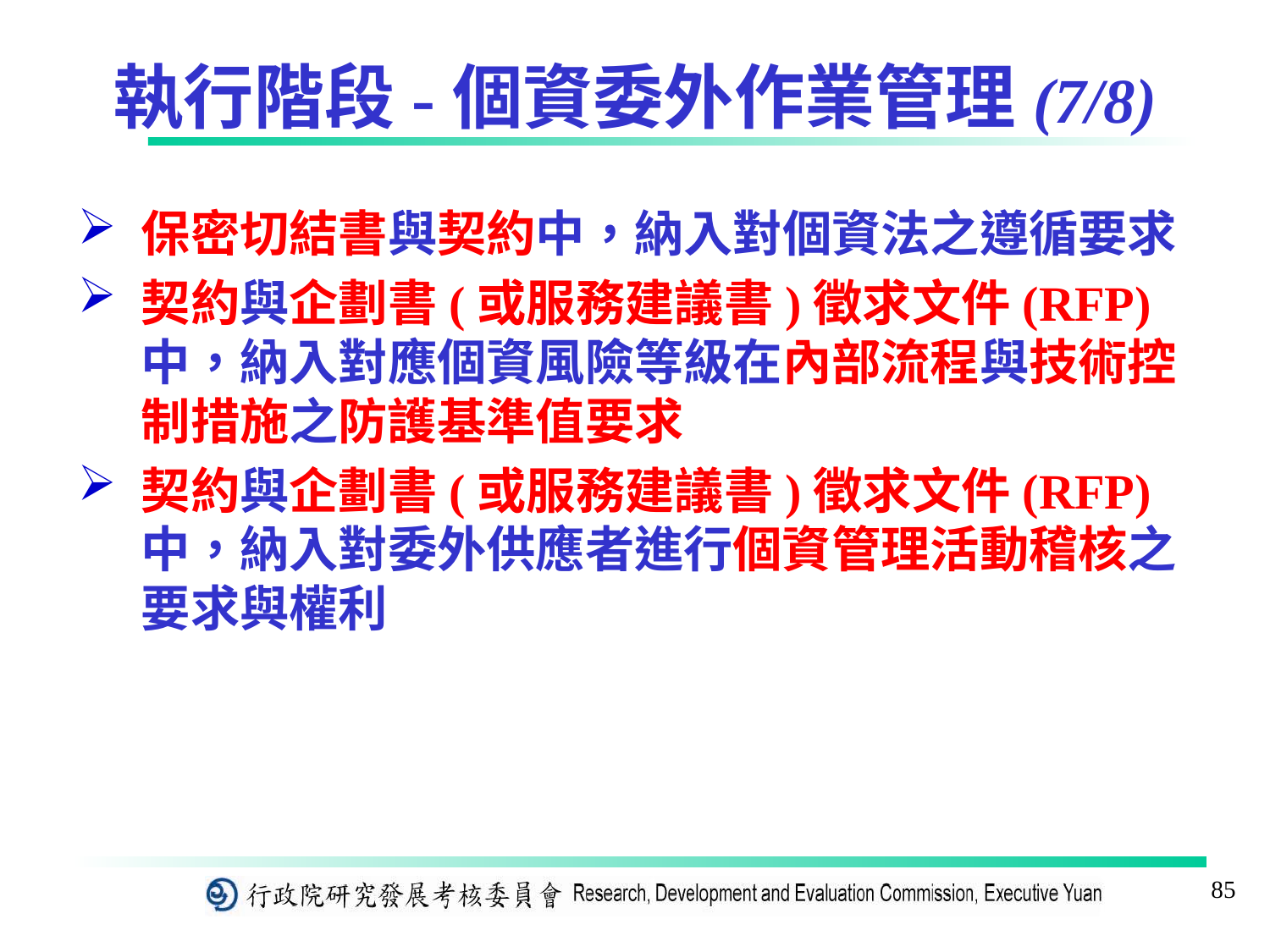

執行階段-個資委外作業管理(7/8)
保密切結書與契約中，納入對個資法之遵循要求
契約與企劃書(或服務建議書)徵求文件(RFP)中，納入對應個資風險等級在內部流程與技術控制措施之防護基準值要求
契約與企劃書(或服務建議書)徵求文件(RFP)中，納入對委外供應者進行個資管理活動稽核之要求與權利
85